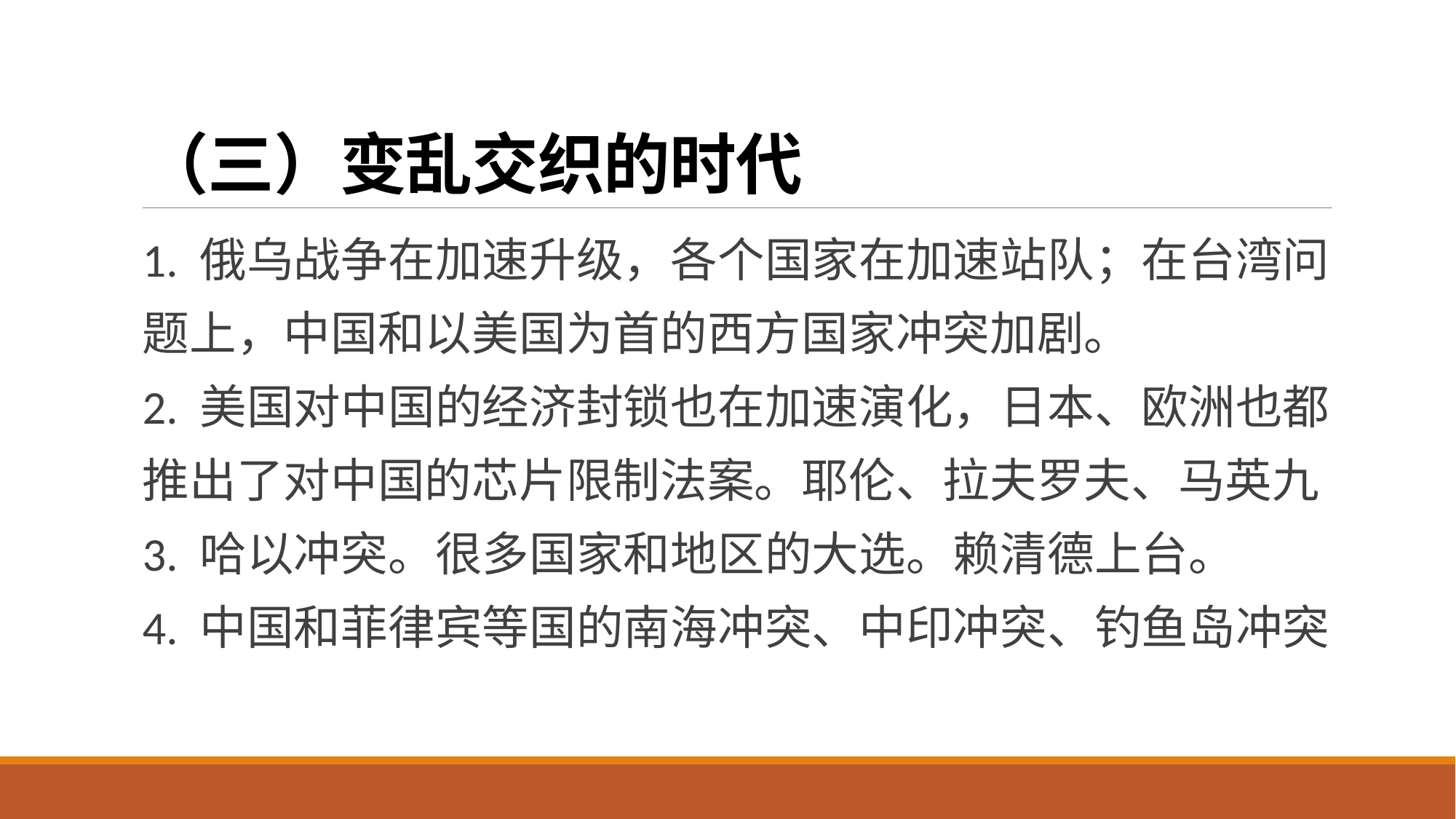

# （三）变乱交织的时代
1. 俄乌战争在加速升级，各个国家在加速站队；在台湾问题上，中国和以美国为首的西方国家冲突加剧。
2. 美国对中国的经济封锁也在加速演化，日本、欧洲也都推出了对中国的芯片限制法案。耶伦、拉夫罗夫、马英九
3. 哈以冲突。很多国家和地区的大选。赖清德上台。
4. 中国和菲律宾等国的南海冲突、中印冲突、钓鱼岛冲突